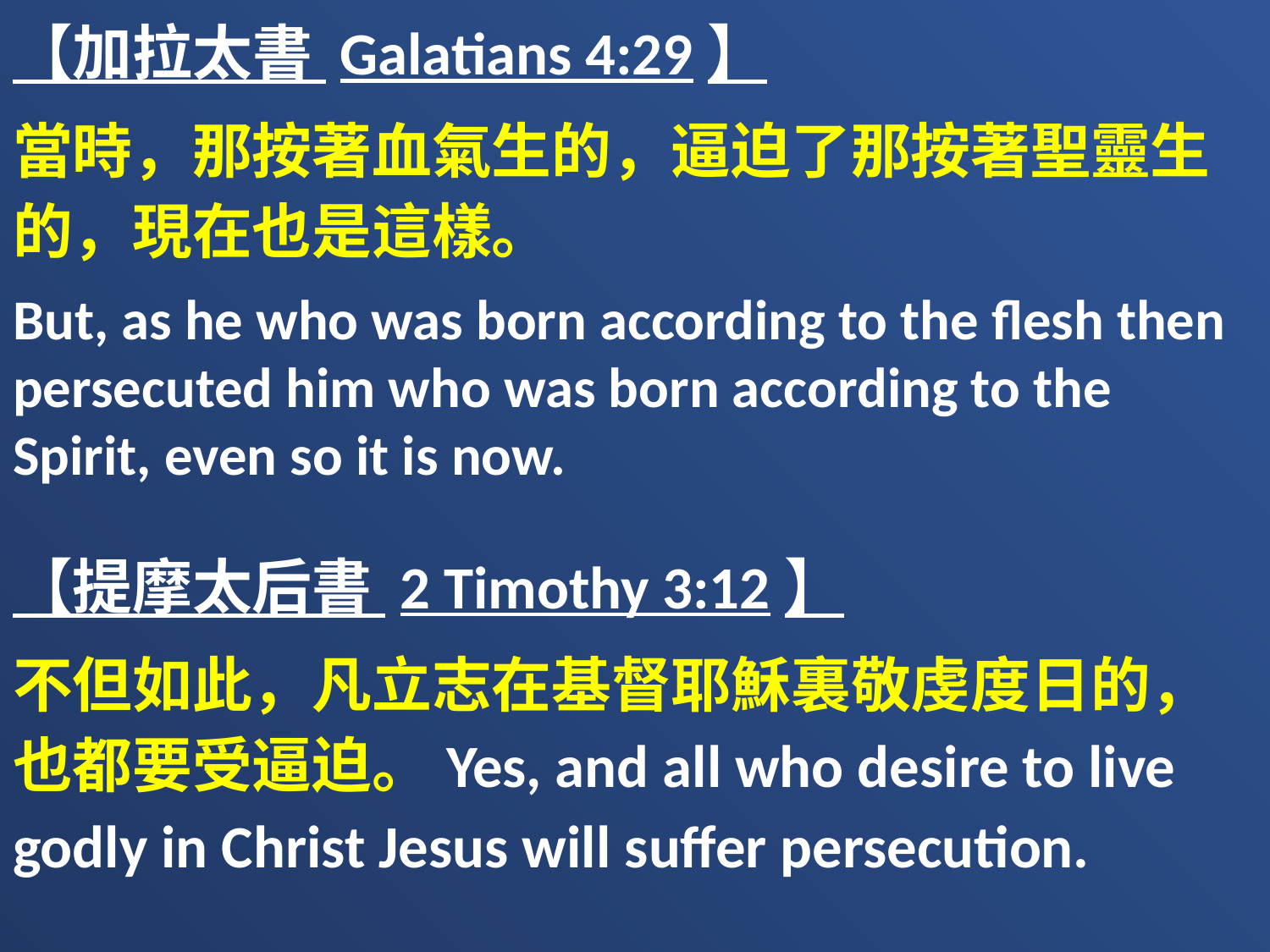

【加拉太書 Galatians 4:29】
當時，那按著血氣生的，逼迫了那按著聖靈生的，現在也是這樣。
But, as he who was born according to the flesh then persecuted him who was born according to the Spirit, even so it is now.

【提摩太后書 2 Timothy 3:12】
不但如此，凡立志在基督耶穌裏敬虔度日的，也都要受逼迫。Yes, and all who desire to live godly in Christ Jesus will suffer persecution.